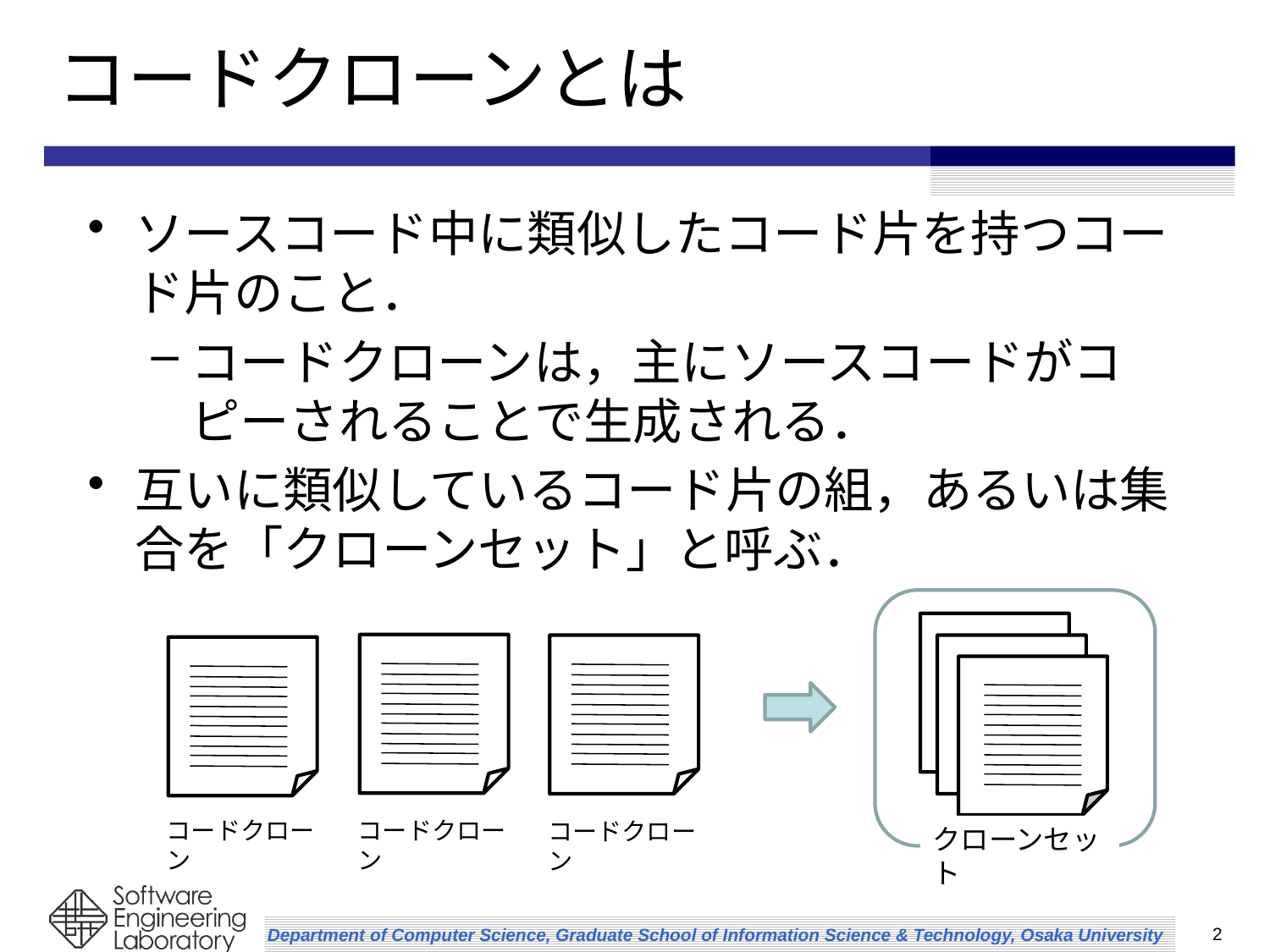

# コードクローンとは
ソースコード中に類似したコード片を持つコード片のこと．
コードクローンは，主にソースコードがコピーされることで生成される．
互いに類似しているコード片の組，あるいは集合を「クローンセット」と呼ぶ．

コードクローン
コードクローン
コードクローン
クローンセット
2